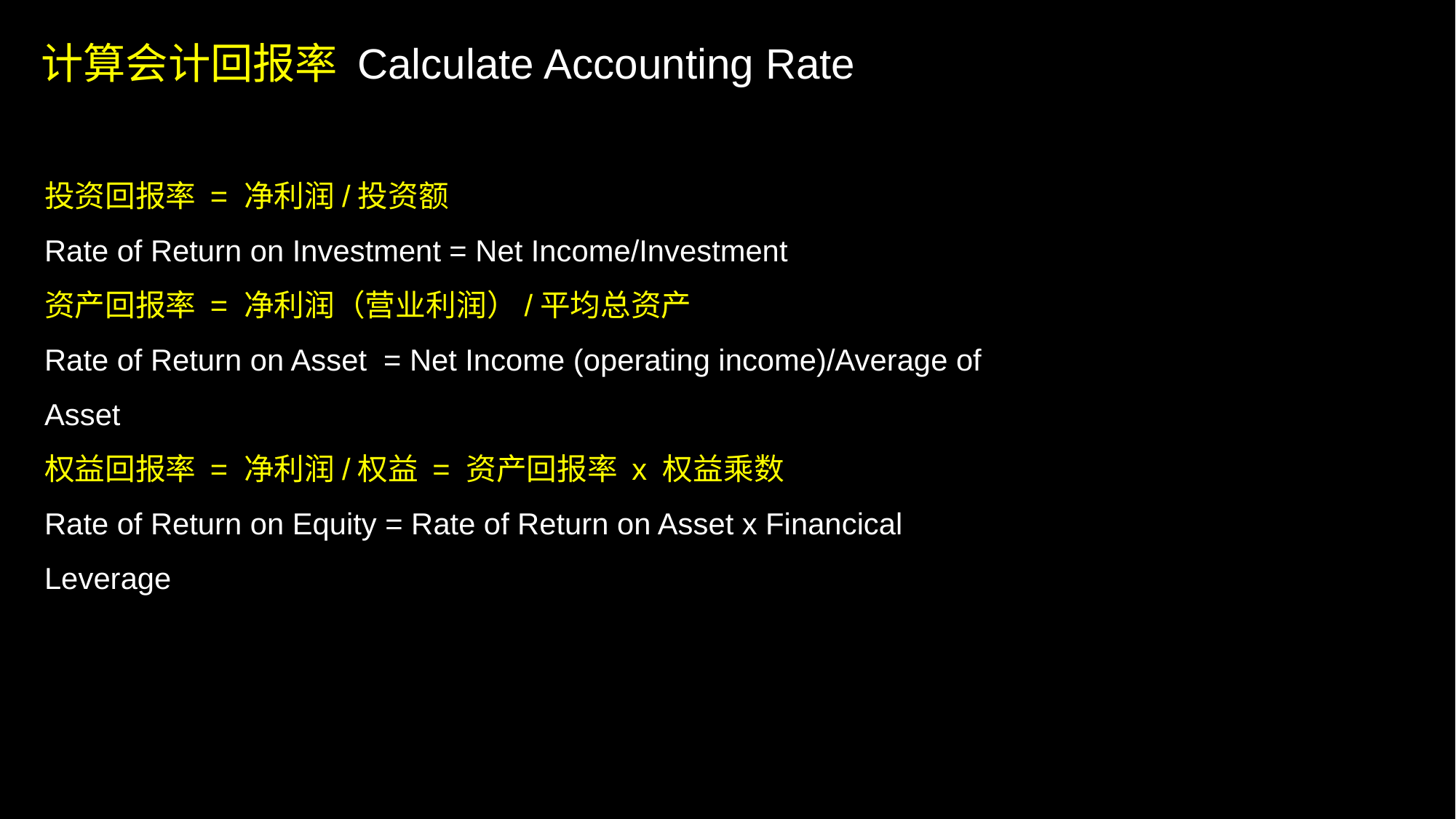

计算会计回报率 Calculate Accounting Rate
投资回报率 = 净利润/投资额
Rate of Return on Investment = Net Income/Investment
资产回报率 = 净利润（营业利润）/平均总资产
Rate of Return on Asset  = Net Income (operating income)/Average of Asset
权益回报率 = 净利润/权益 = 资产回报率 x 权益乘数
Rate of Return on Equity = Rate of Return on Asset x Financical Leverage